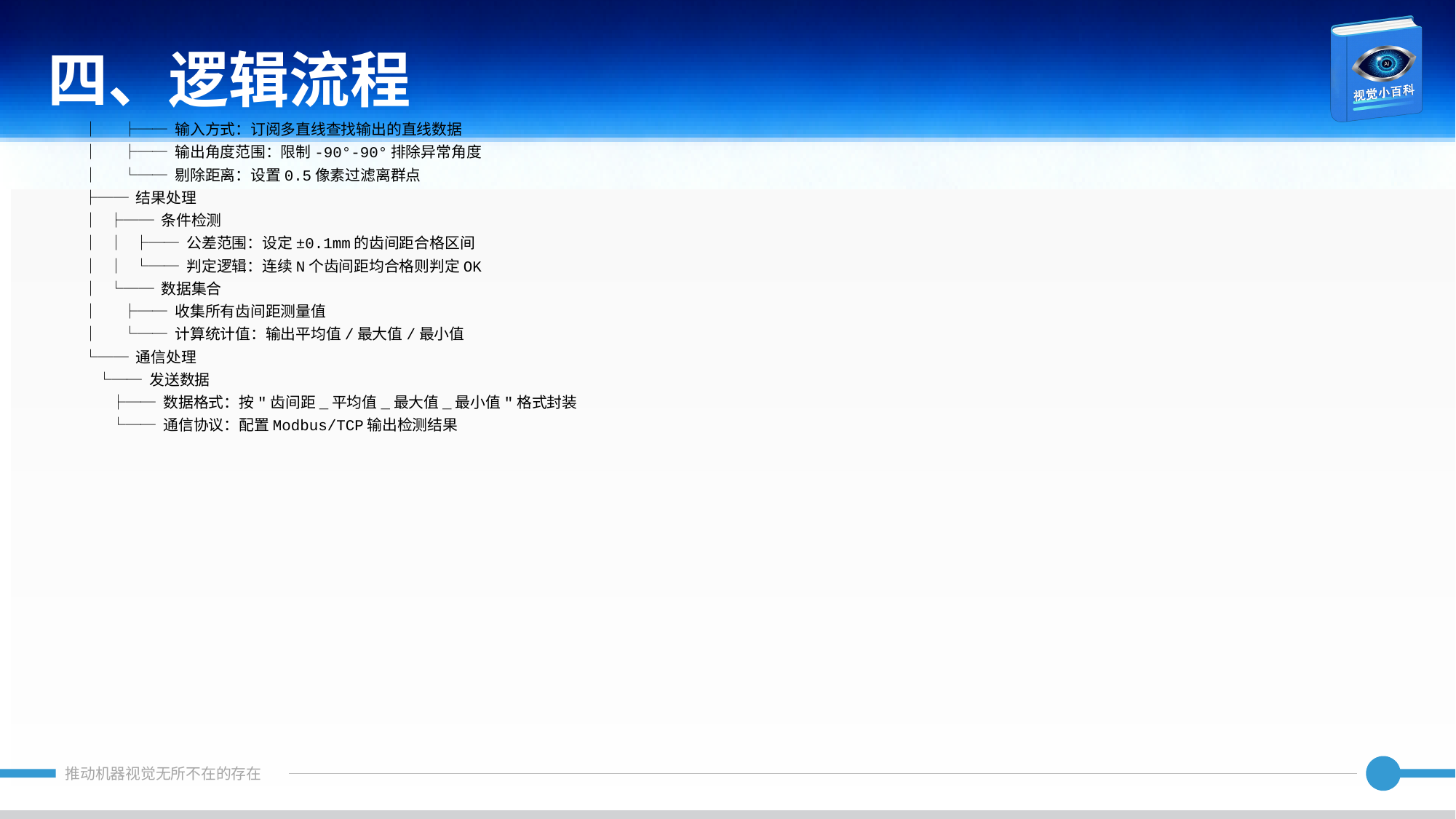

四、逻辑流程

│       ├── 输入方式：订阅多直线查找输出的直线数据
│       ├── 输出角度范围：限制-90°-90°排除异常角度
│       └── 剔除距离：设置0.5像素过滤离群点
├── 结果处理
│   ├── 条件检测
│   │   ├── 公差范围：设定±0.1mm的齿间距合格区间
│   │   └── 判定逻辑：连续N个齿间距均合格则判定OK
│   └── 数据集合
│       ├── 收集所有齿间距测量值
│       └── 计算统计值：输出平均值/最大值/最小值
└── 通信处理
    └── 发送数据
        ├── 数据格式：按"齿间距_平均值_最大值_最小值"格式封装
        └── 通信协议：配置Modbus/TCP输出检测结果
9